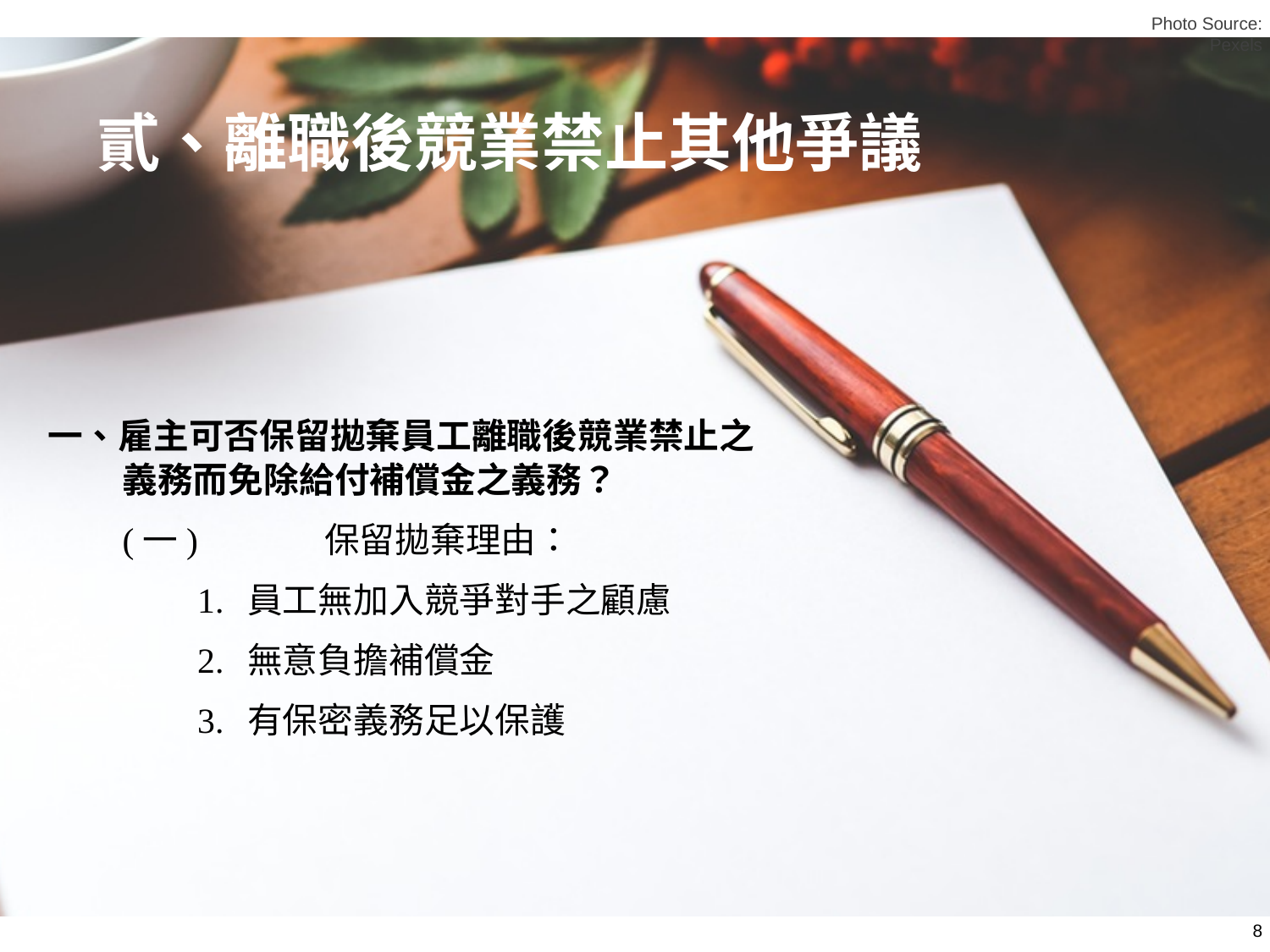

貳、離職後競業禁止其他爭議
一、雇主可否保留拋棄員工離職後競業禁止之義務而免除給付補償金之義務？
(一)	保留拋棄理由：
1.	員工無加入競爭對手之顧慮
2.	無意負擔補償金
3.	有保密義務足以保護
8